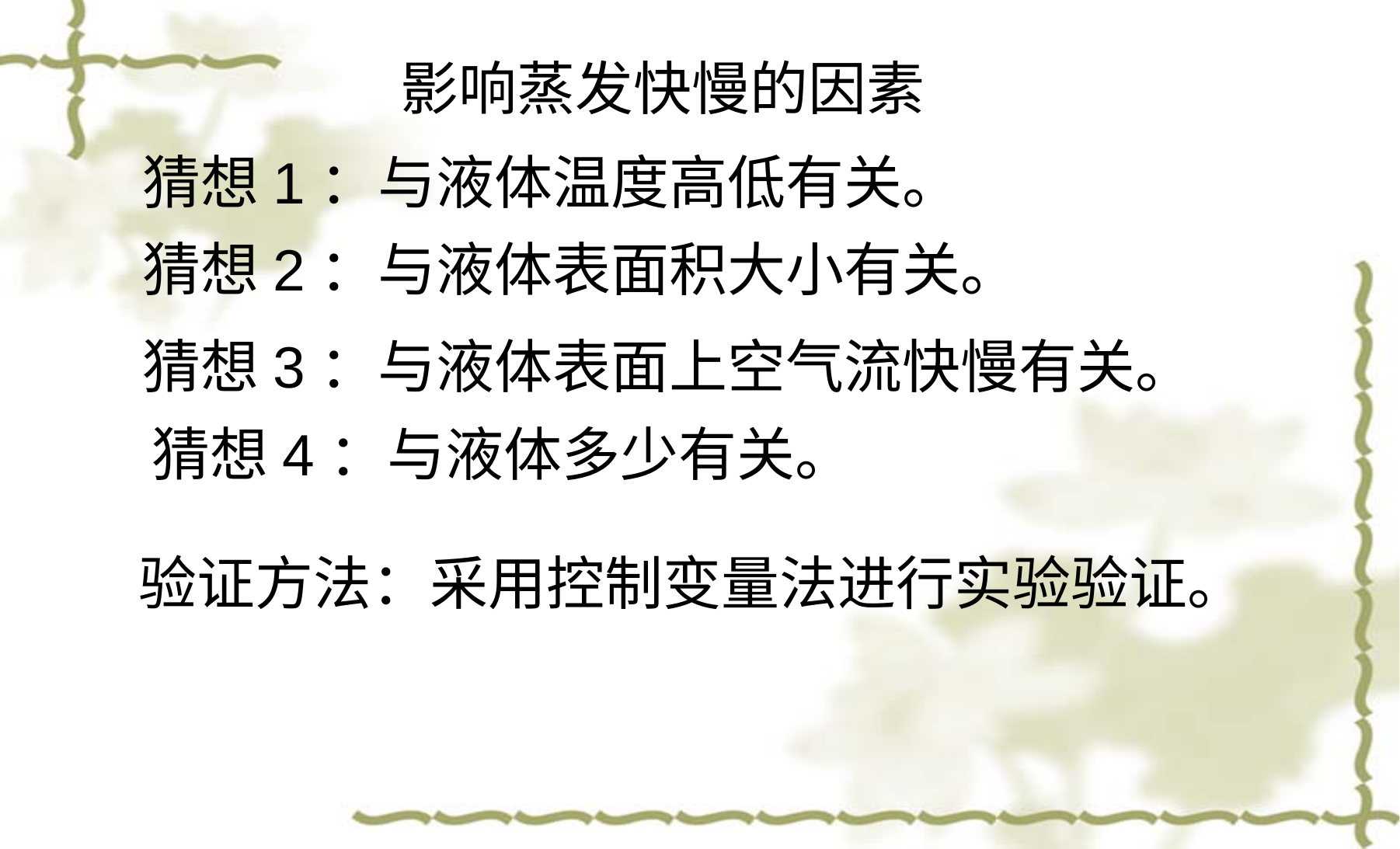

影响蒸发快慢的因素
猜想1：与液体温度高低有关。
猜想2：与液体表面积大小有关。
猜想3：与液体表面上空气流快慢有关。
猜想4：与液体多少有关。
验证方法：采用控制变量法进行实验验证。